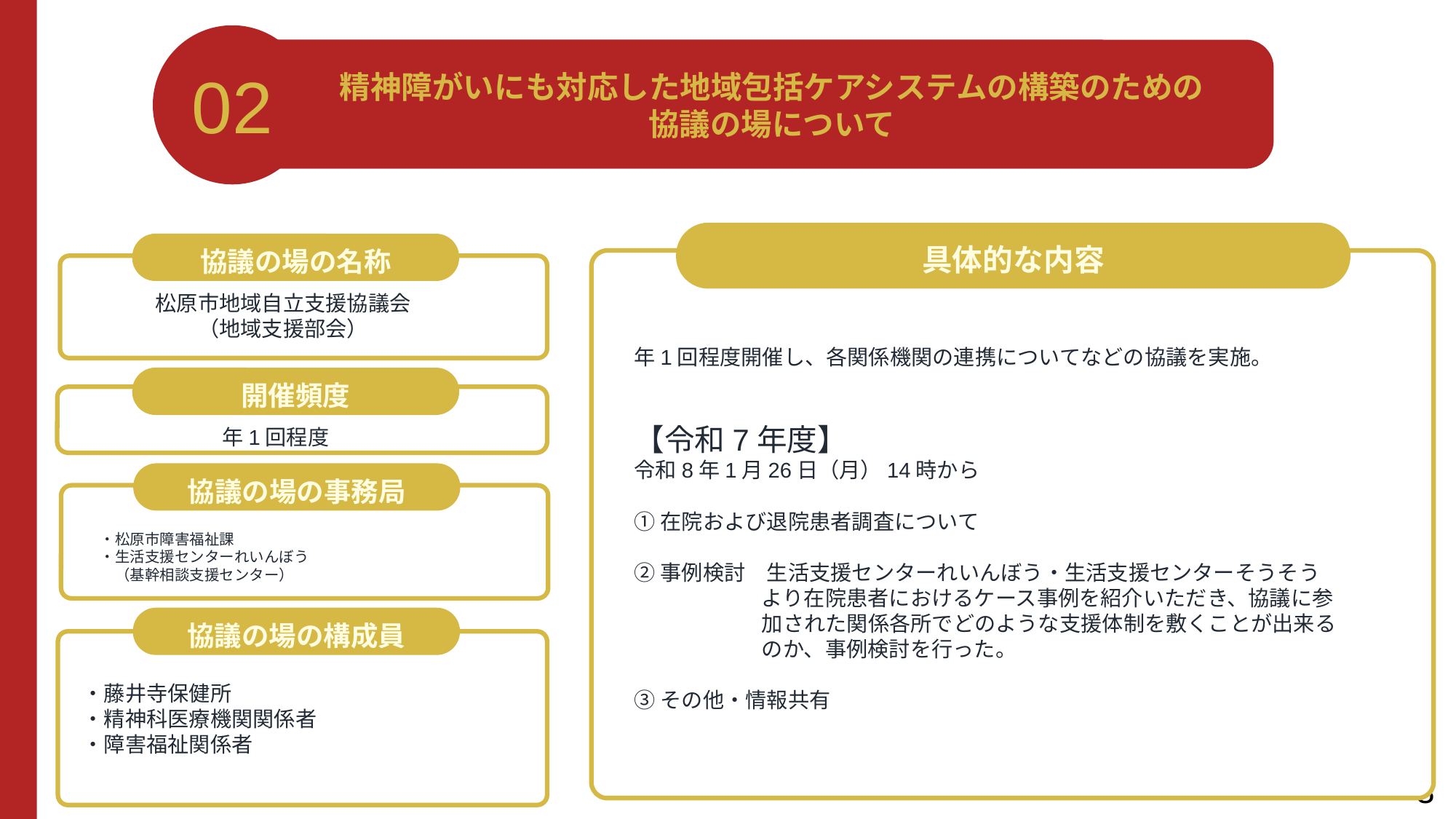

02

精神障がいにも対応した地域包括ケアシステムの構築のための
協議の場について
具体的な内容
協議の場の名称

　　　松原市地域自立支援協議会
　　　　　（地域支援部会）

年1回程度開催し、各関係機関の連携についてなどの協議を実施。

【令和7年度】
令和8年1月26日（月）14時から

①在院および退院患者調査について

②事例検討　生活支援センターれいんぼう・生活支援センターそうそう
　　　　　　より在院患者におけるケース事例を紹介いただき、協議に参
　　　　　　加された関係各所でどのような支援体制を敷くことが出来る
　　　　　　のか、事例検討を行った。

③その他・情報共有
開催頻度

　　　　　　年1回程度

協議の場の事務局

・松原市障害福祉課
・生活支援センターれいんぼう
　（基幹相談支援センター）
協議の場の構成員

・藤井寺保健所
・精神科医療機関関係者
・障害福祉関係者